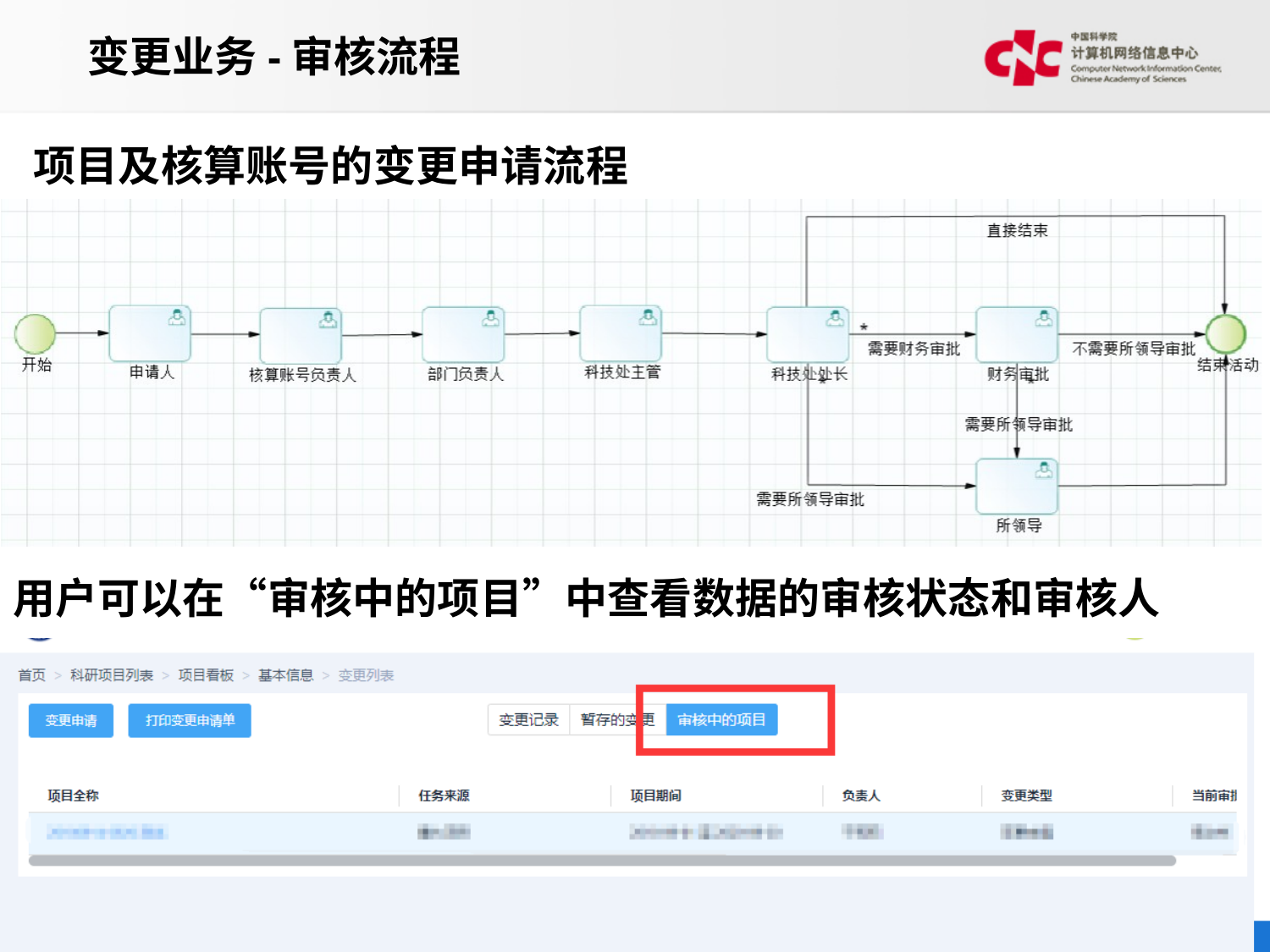

变更业务-审核流程
项目及核算账号的变更申请流程

用户可以在“审核中的项目”中查看数据的审核状态和审核人